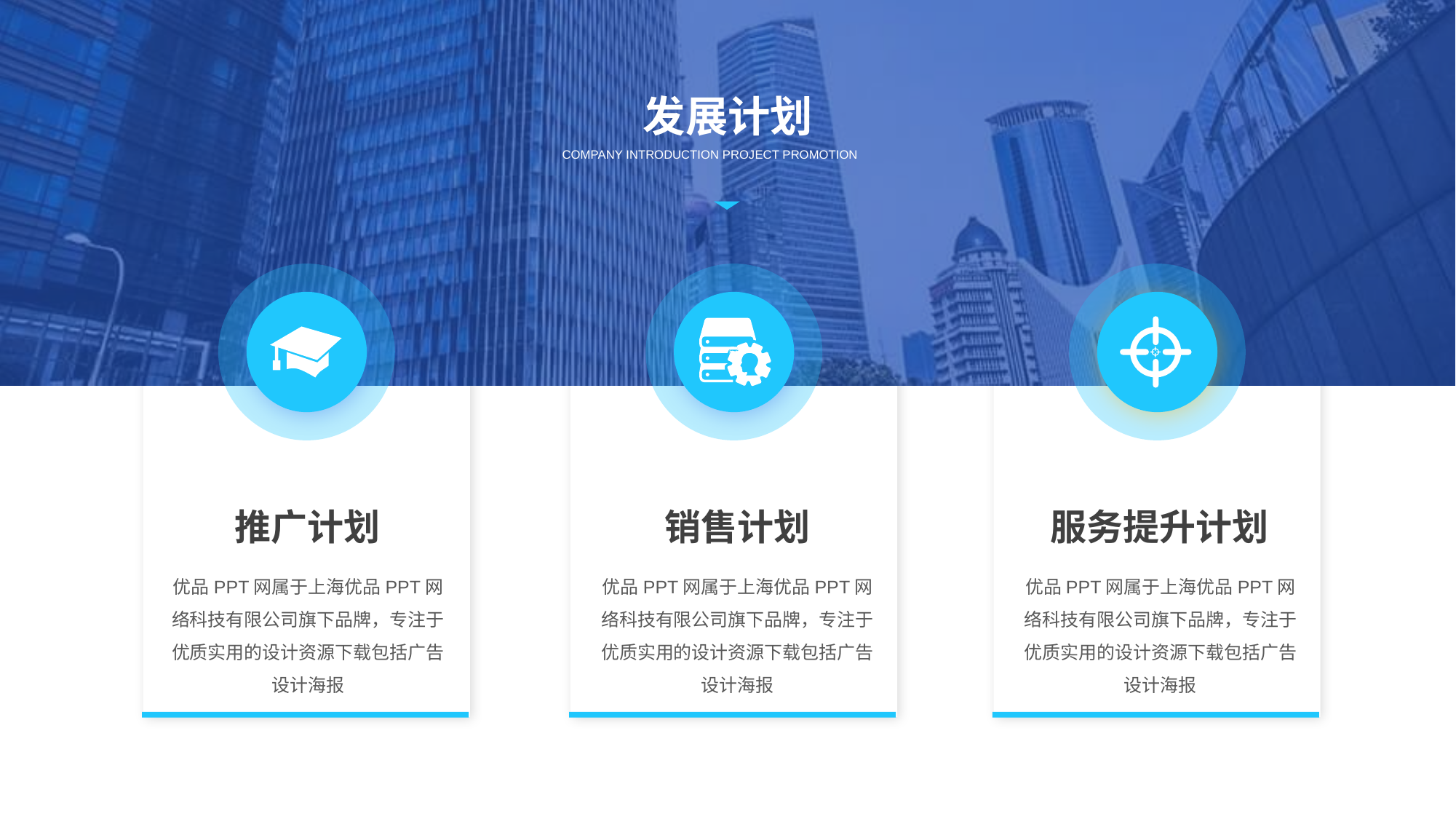

发展计划
COMPANY INTRODUCTION PROJECT PROMOTION

推广计划
销售计划
服务提升计划
优品PPT网属于上海优品PPT网络科技有限公司旗下品牌，专注于优质实用的设计资源下载包括广告设计海报
优品PPT网属于上海优品PPT网络科技有限公司旗下品牌，专注于优质实用的设计资源下载包括广告设计海报
优品PPT网属于上海优品PPT网络科技有限公司旗下品牌，专注于优质实用的设计资源下载包括广告设计海报